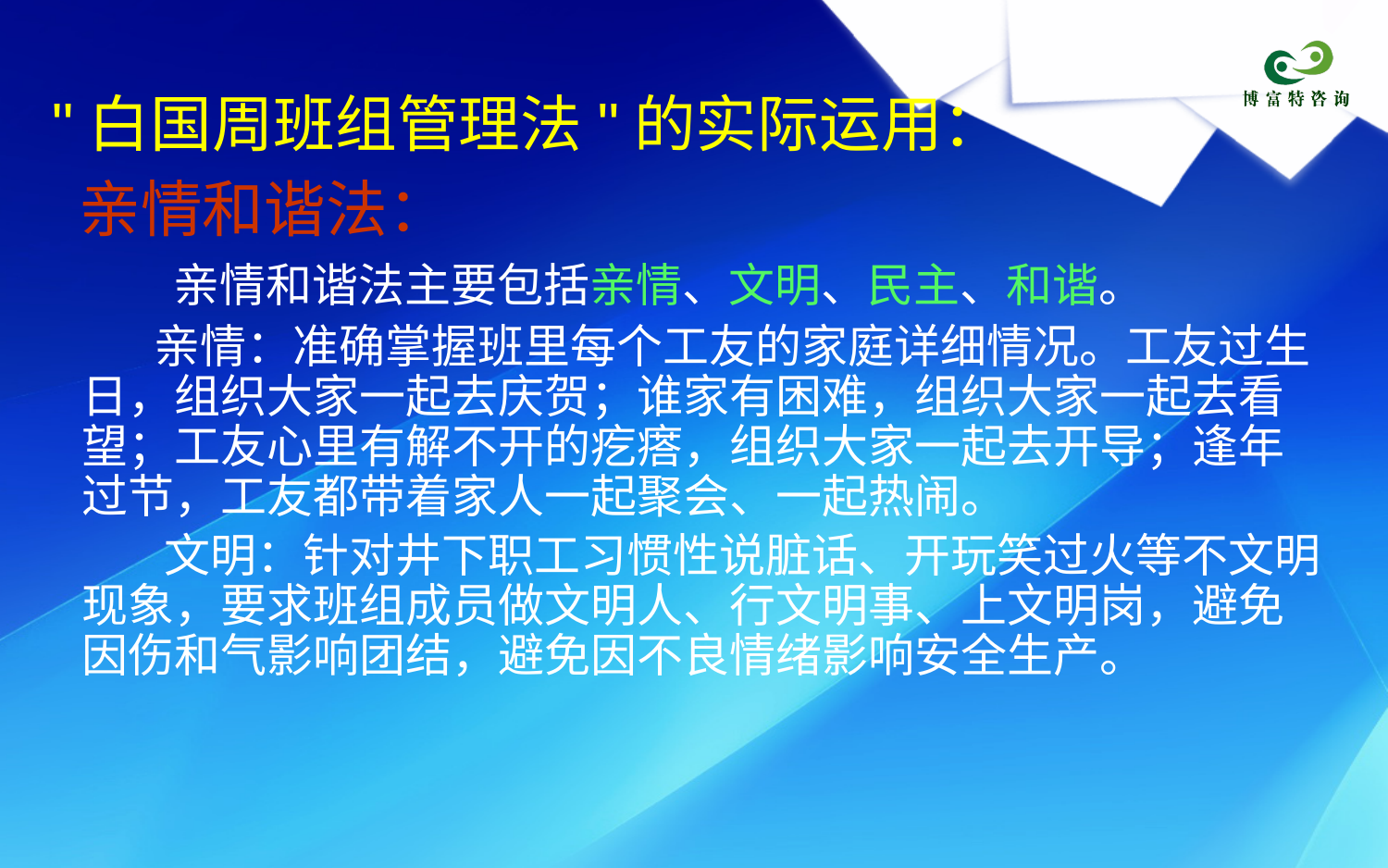

"白国周班组管理法"的实际运用：
   亲情和谐法：
　　   亲情和谐法主要包括亲情、文明、民主、和谐。
　　   亲情：准确掌握班里每个工友的家庭详细情况。工友过生日，组织大家一起去庆贺；谁家有困难，组织大家一起去看望；工友心里有解不开的疙瘩，组织大家一起去开导；逢年过节，工友都带着家人一起聚会、一起热闹。
　　    文明：针对井下职工习惯性说脏话、开玩笑过火等不文明现象，要求班组成员做文明人、行文明事、上文明岗，避免因伤和气影响团结，避免因不良情绪影响安全生产。